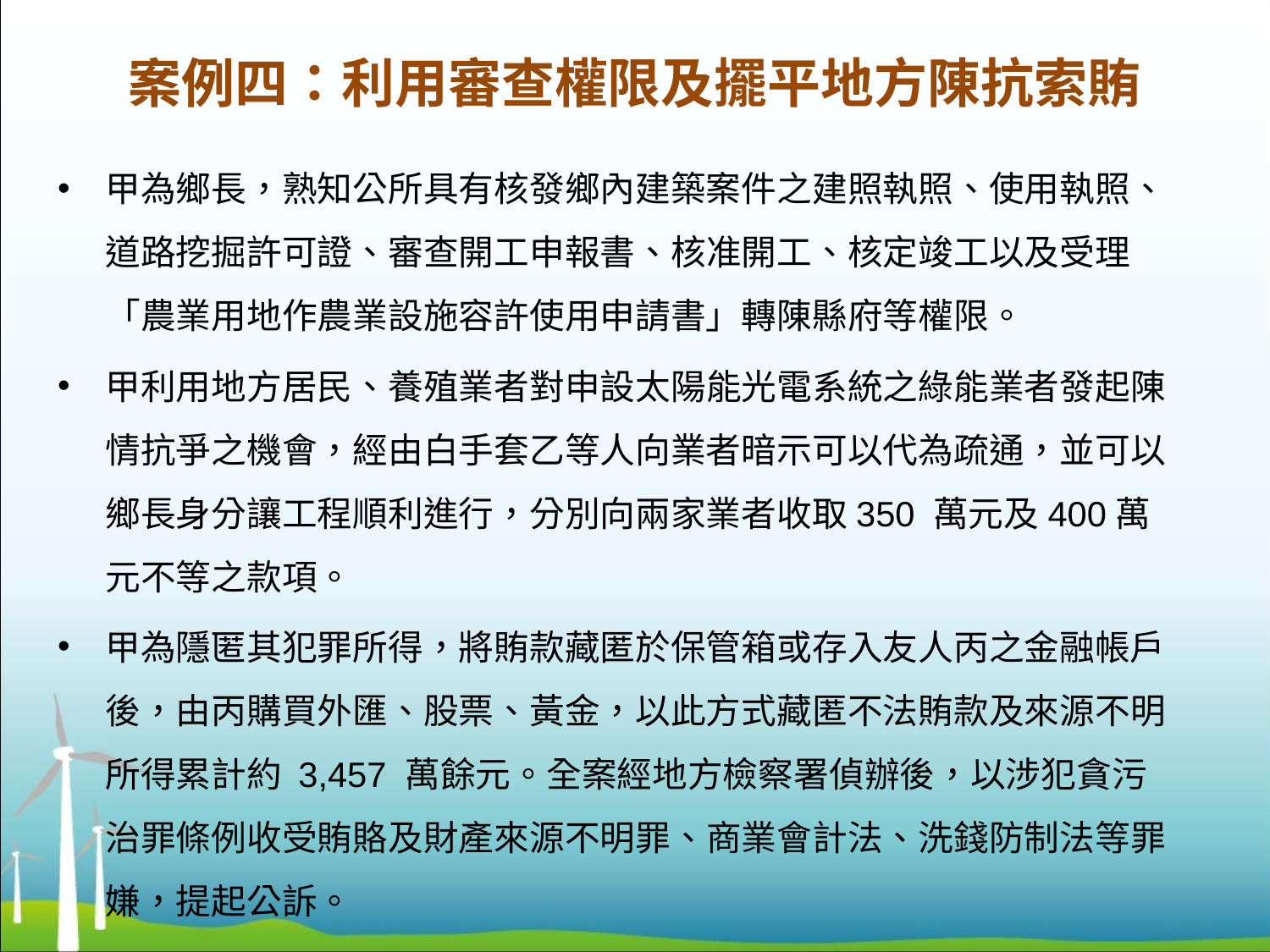

# 案例四：利用審查權限及擺平地方陳抗索賄
甲為鄉長，熟知公所具有核發鄉內建築案件之建照執照、使用執照、道路挖掘許可證、審查開工申報書、核准開工、核定竣工以及受理「農業用地作農業設施容許使用申請書」轉陳縣府等權限。
甲利用地方居民、養殖業者對申設太陽能光電系統之綠能業者發起陳情抗爭之機會，經由白手套乙等人向業者暗示可以代為疏通，並可以鄉長身分讓工程順利進行，分別向兩家業者收取350 萬元及400萬元不等之款項。
甲為隱匿其犯罪所得，將賄款藏匿於保管箱或存入友人丙之金融帳戶後，由丙購買外匯、股票、黃金，以此方式藏匿不法賄款及來源不明所得累計約 3,457 萬餘元。全案經地方檢察署偵辦後，以涉犯貪污治罪條例收受賄賂及財產來源不明罪、商業會計法、洗錢防制法等罪嫌，提起公訴。